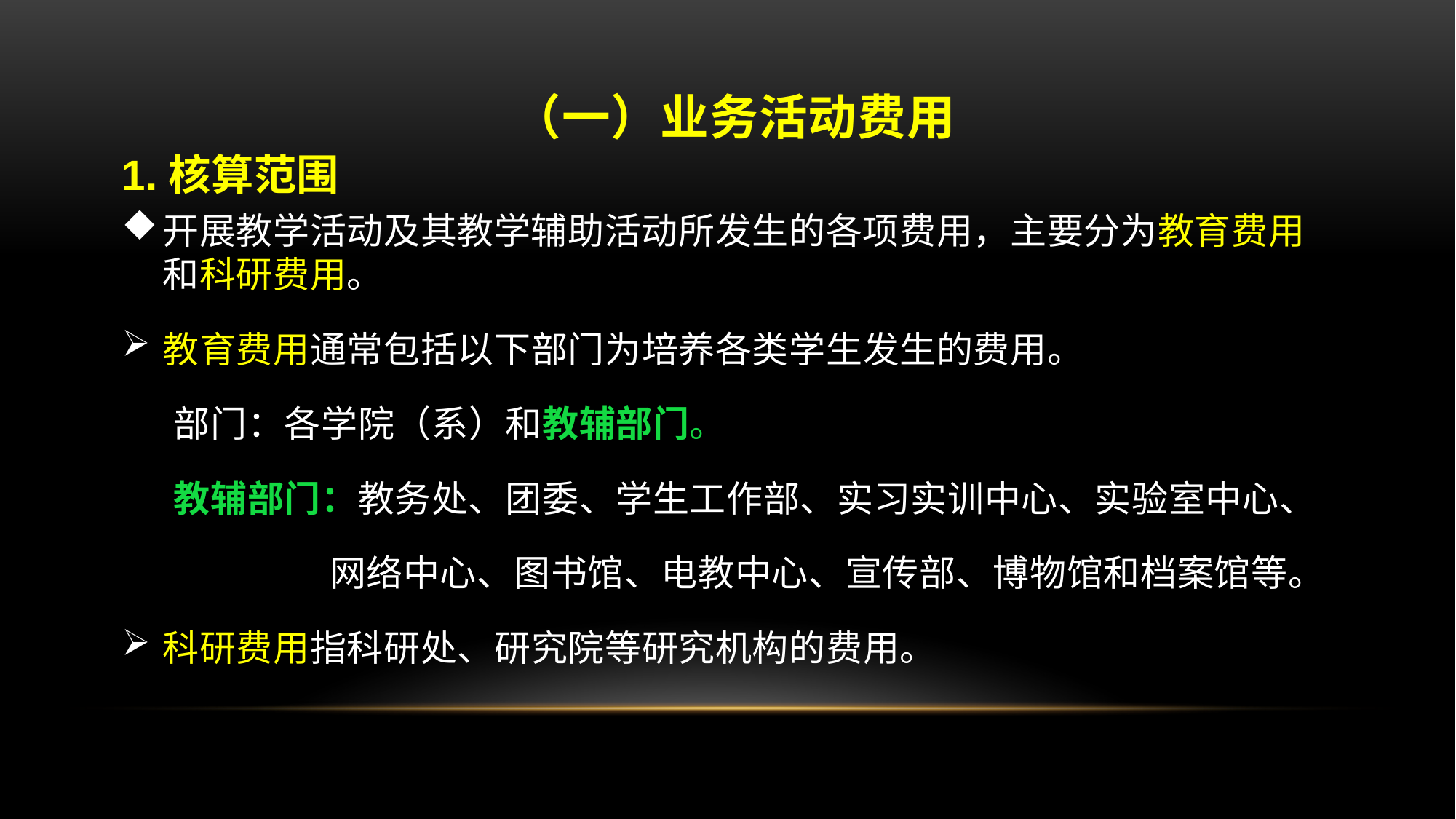

# （一）业务活动费用
1.核算范围
开展教学活动及其教学辅助活动所发生的各项费用，主要分为教育费用和科研费用。
教育费用通常包括以下部门为培养各类学生发生的费用。
     部门：各学院（系）和教辅部门。
     教辅部门：教务处、团委、学生工作部、实习实训中心、实验室中心、
                       网络中心、图书馆、电教中心、宣传部、博物馆和档案馆等。
科研费用指科研处、研究院等研究机构的费用。
68